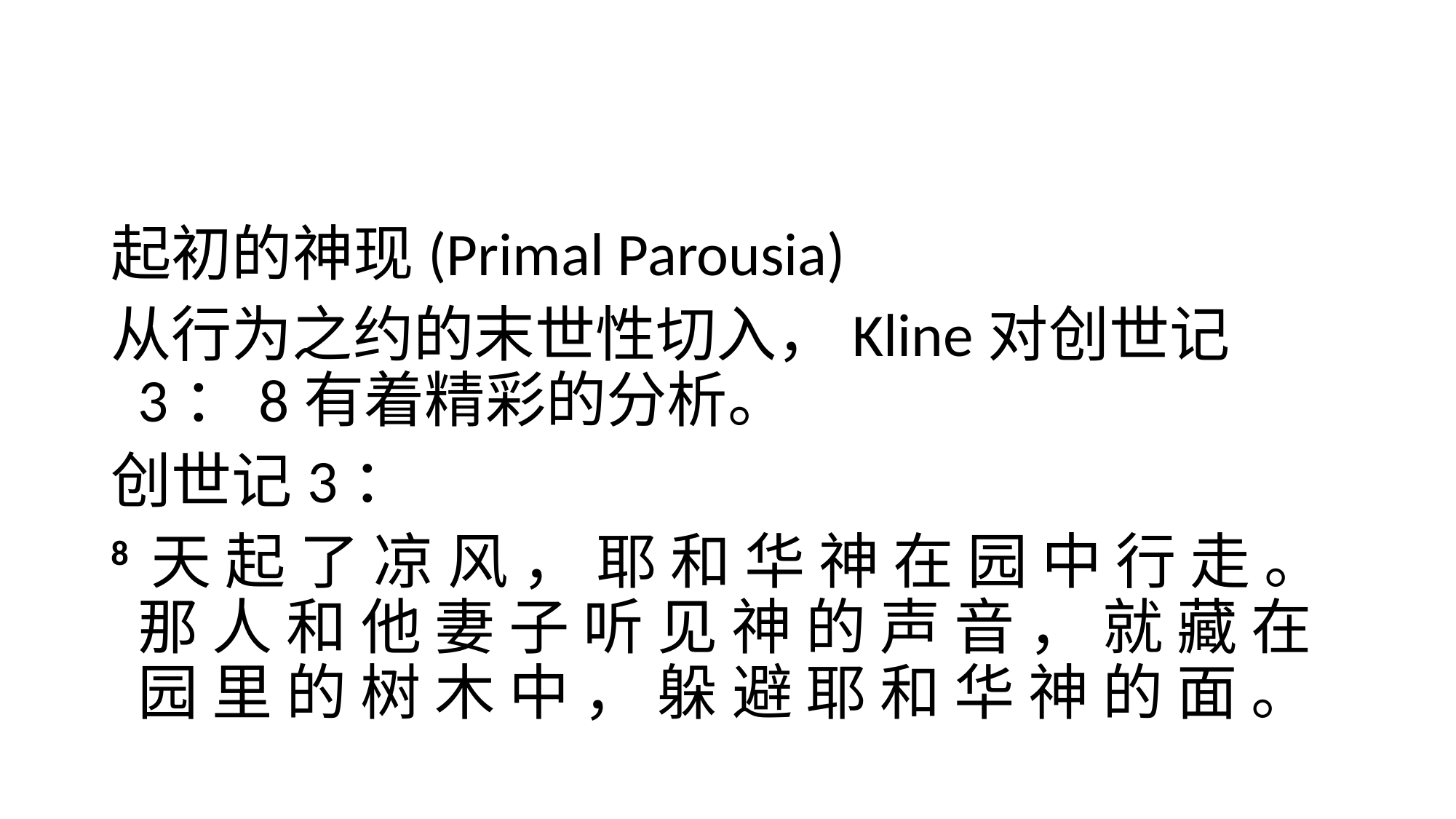

#
起初的神现(Primal Parousia)
从行为之约的末世性切入，Kline对创世记3：8有着精彩的分析。
创世记3：
8 天 起 了 凉 风 ， 耶 和 华 神 在 园 中 行 走 。 那 人 和 他 妻 子 听 见 神 的 声 音 ， 就 藏 在 园 里 的 树 木 中 ， 躲 避 耶 和 华 神 的 面 。